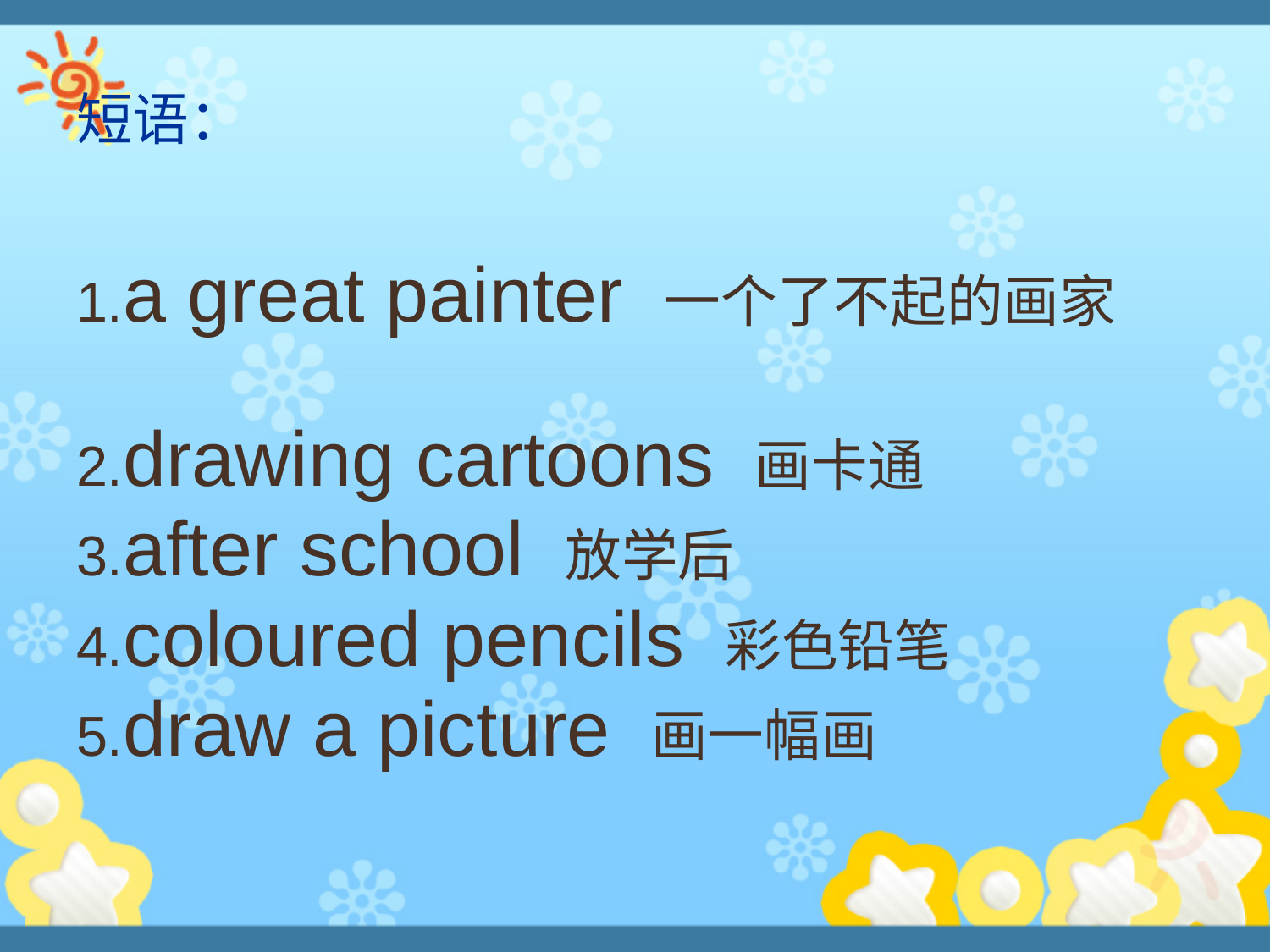

# 短语：
1.a great painter 一个了不起的画家
2.drawing cartoons 画卡通
3.after school 放学后
4.coloured pencils 彩色铅笔
5.draw a picture 画一幅画